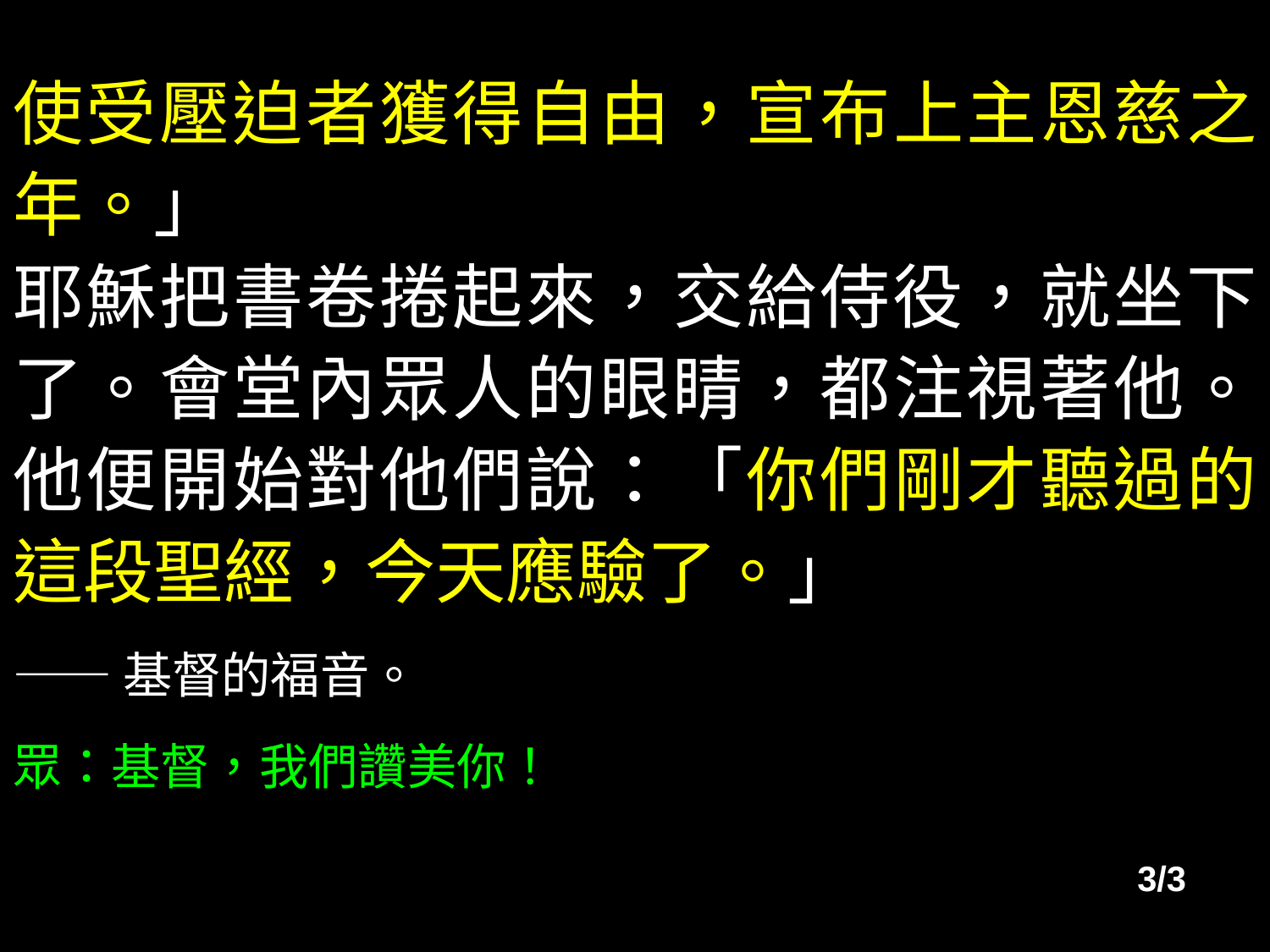

使受壓迫者獲得自由，宣布上主恩慈之年。」
耶穌把書卷捲起來，交給侍役，就坐下了。會堂內眾人的眼睛，都注視著他。他便開始對他們說：「你們剛才聽過的這段聖經，今天應驗了。」
——基督的福音。
眾：基督，我們讚美你！

3/3